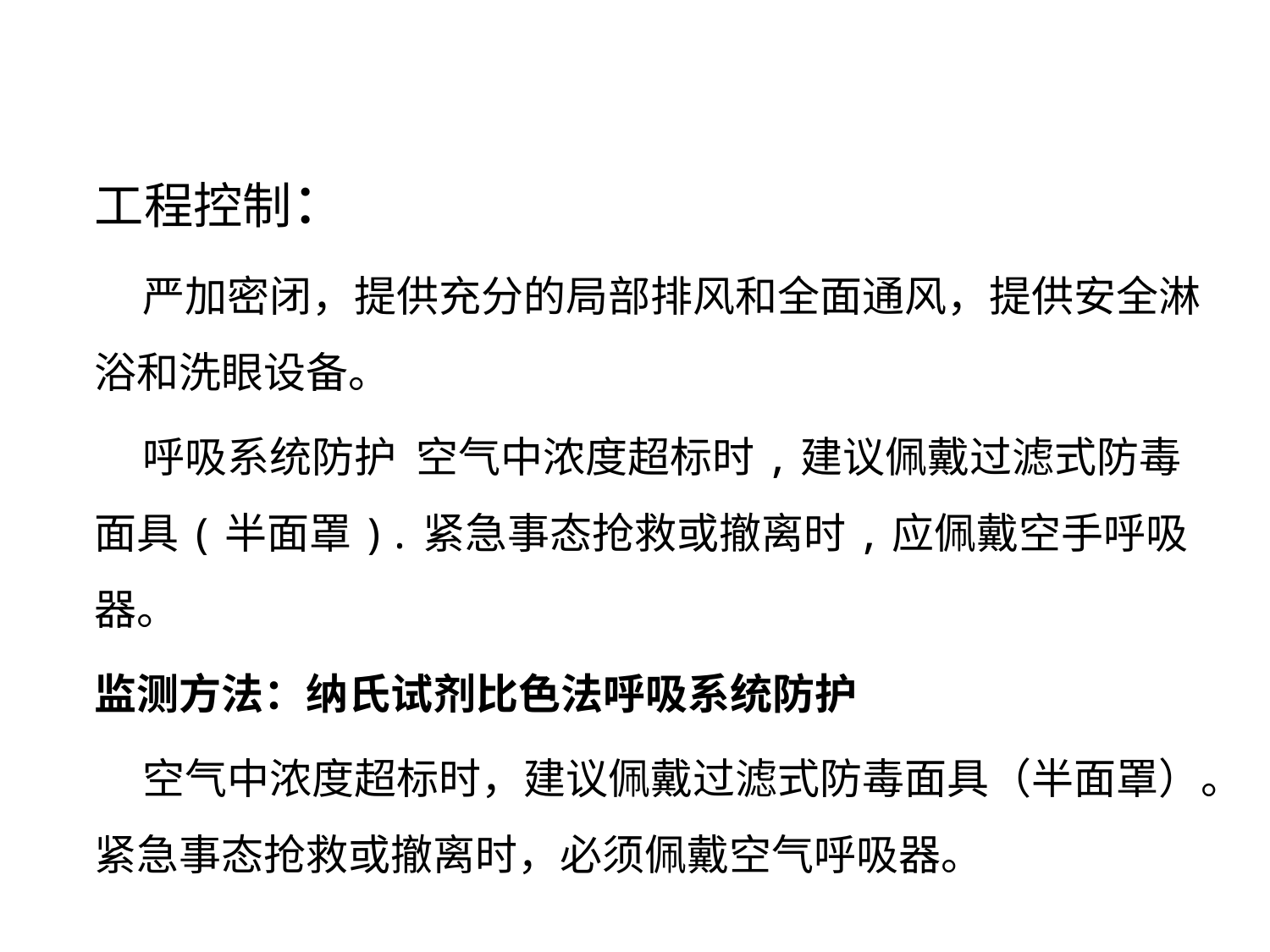

工程控制：
    严加密闭，提供充分的局部排风和全面通风，提供安全淋浴和洗眼设备。
    呼吸系统防护  空气中浓度超标时,建议佩戴过滤式防毒面具(半面罩).紧急事态抢救或撤离时,应佩戴空手呼吸器。
监测方法：纳氏试剂比色法呼吸系统防护
    空气中浓度超标时，建议佩戴过滤式防毒面具（半面罩）。紧急事态抢救或撤离时，必须佩戴空气呼吸器。

10